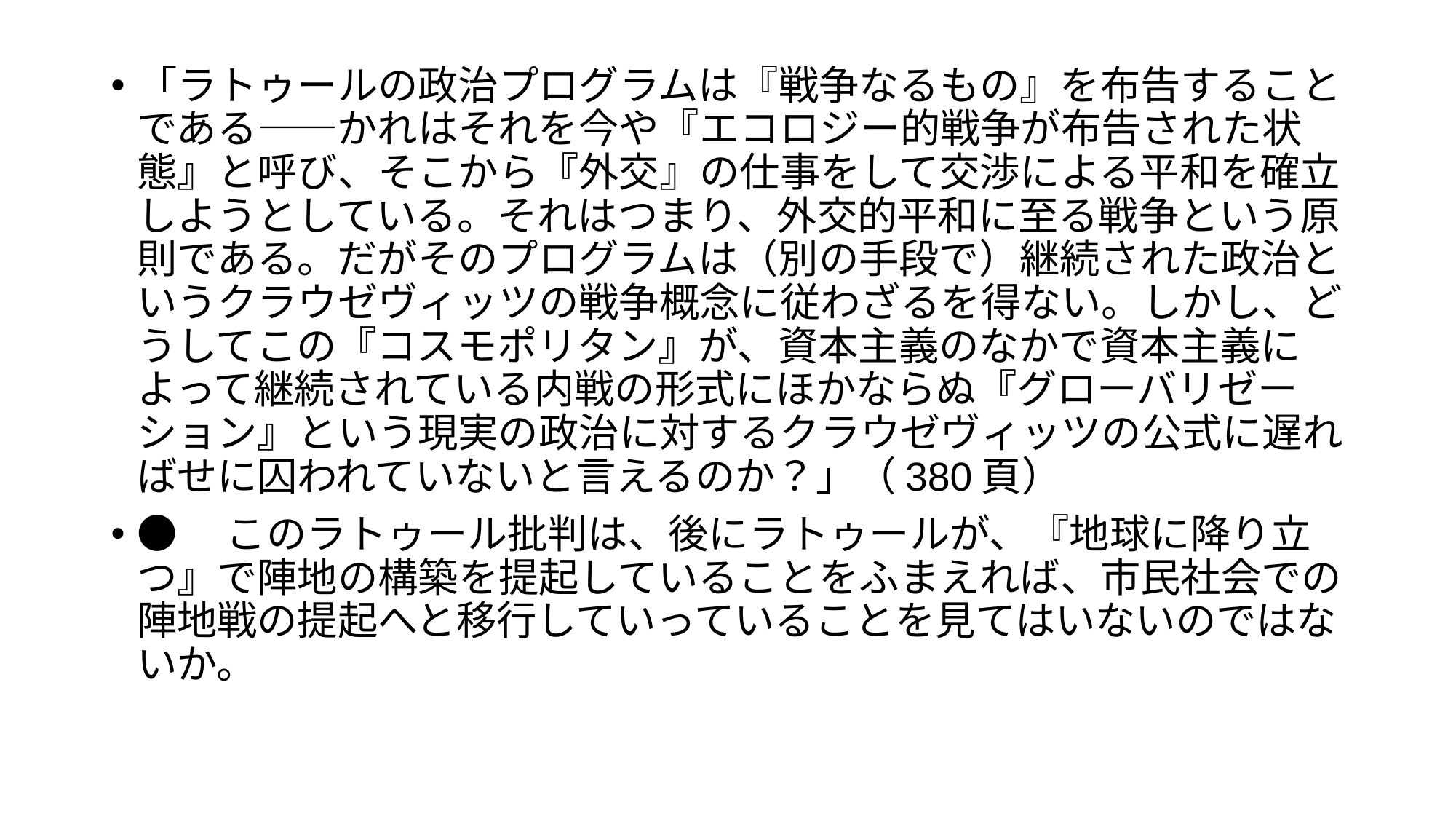

#
「ラトゥールの政治プログラムは『戦争なるもの』を布告することである――かれはそれを今や『エコロジー的戦争が布告された状態』と呼び、そこから『外交』の仕事をして交渉による平和を確立しようとしている。それはつまり、外交的平和に至る戦争という原則である。だがそのプログラムは（別の手段で）継続された政治というクラウゼヴィッツの戦争概念に従わざるを得ない。しかし、どうしてこの『コスモポリタン』が、資本主義のなかで資本主義によって継続されている内戦の形式にほかならぬ『グローバリゼーション』という現実の政治に対するクラウゼヴィッツの公式に遅ればせに囚われていないと言えるのか？」（380頁）
●　このラトゥール批判は、後にラトゥールが、『地球に降り立つ』で陣地の構築を提起していることをふまえれば、市民社会での陣地戦の提起へと移行していっていることを見てはいないのではないか。